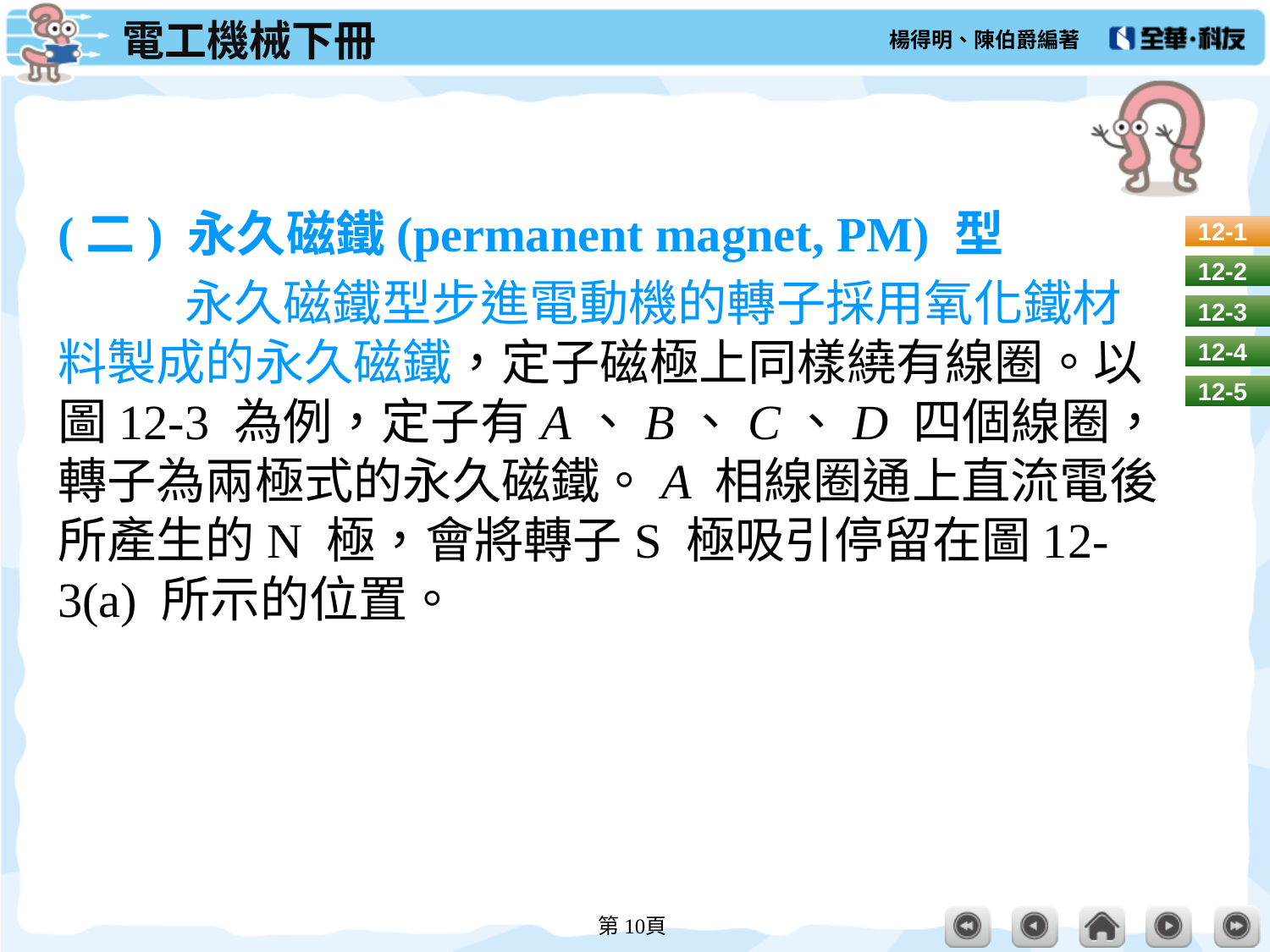

#
(二) 永久磁鐵(permanent magnet, PM) 型
	永久磁鐵型步進電動機的轉子採用氧化鐵材料製成的永久磁鐵，定子磁極上同樣繞有線圈。以圖12-3 為例，定子有A、B、C、D 四個線圈，轉子為兩極式的永久磁鐵。A 相線圈通上直流電後所產生的N 極，會將轉子S 極吸引停留在圖12-3(a) 所示的位置。